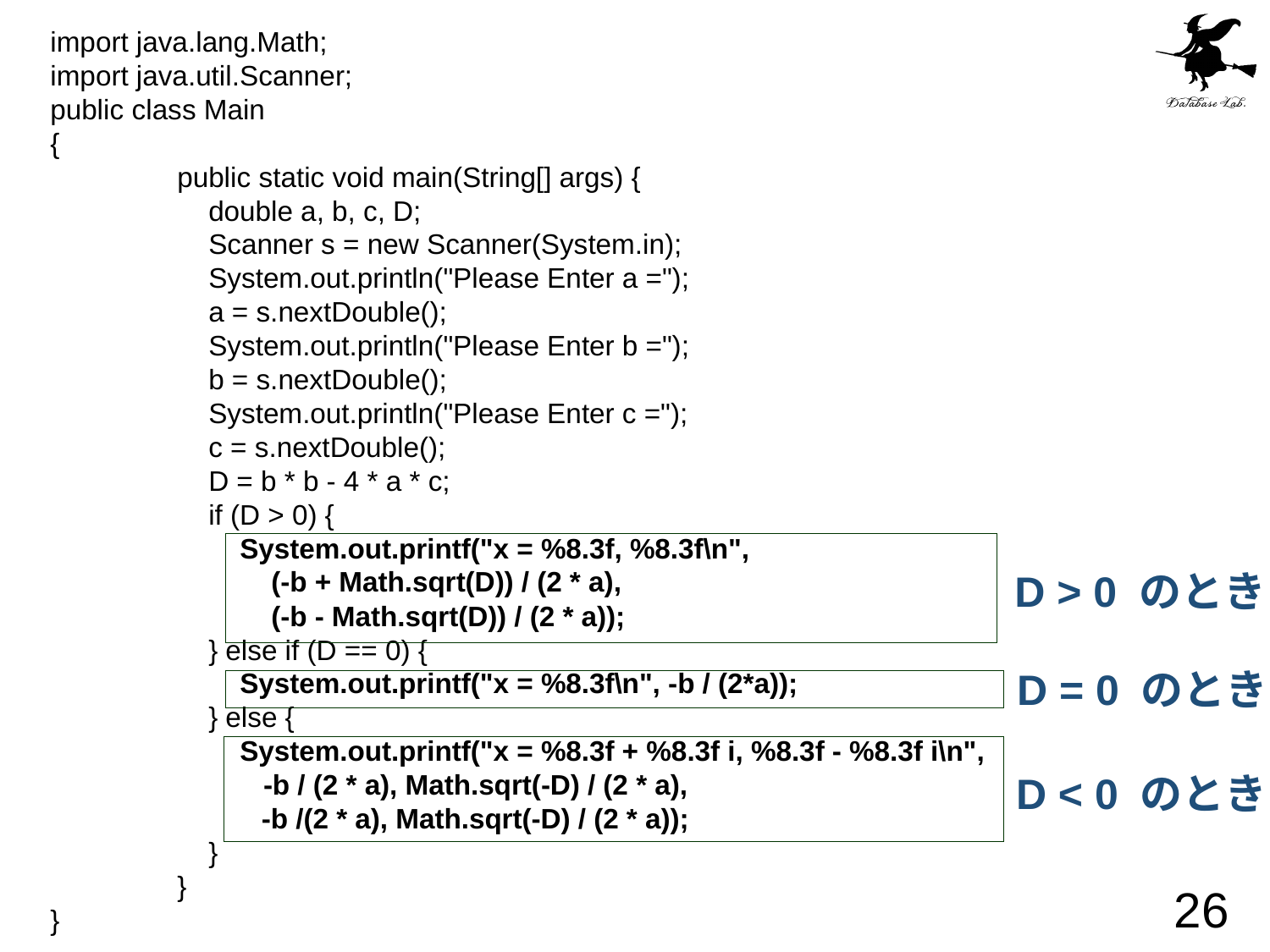

import java.lang.Math;
import java.util.Scanner;
public class Main
{
	public static void main(String[] args) {
	    double a, b, c, D;
	    Scanner s = new Scanner(System.in);
	    System.out.println("Please Enter a =");
	    a = s.nextDouble();
	    System.out.println("Please Enter b =");
	    b = s.nextDouble();
	    System.out.println("Please Enter c =");
	    c = s.nextDouble();
	    D = b * b - 4 * a * c;
	    if (D > 0) {
	        System.out.printf("x = %8.3f, %8.3f\n",
	            (-b + Math.sqrt(D)) / (2 * a),
	            (-b - Math.sqrt(D)) / (2 * a));
	    } else if (D == 0) {
	        System.out.printf("x = %8.3f\n", -b / (2*a));
	    } else {
	        System.out.printf("x = %8.3f + %8.3f i, %8.3f - %8.3f i\n",
	           -b / (2 * a), Math.sqrt(-D) / (2 * a),
                           -b /(2 * a), Math.sqrt(-D) / (2 * a));
	    }
	}
}

D > 0 のとき
D = 0 のとき

D < 0 のとき
26